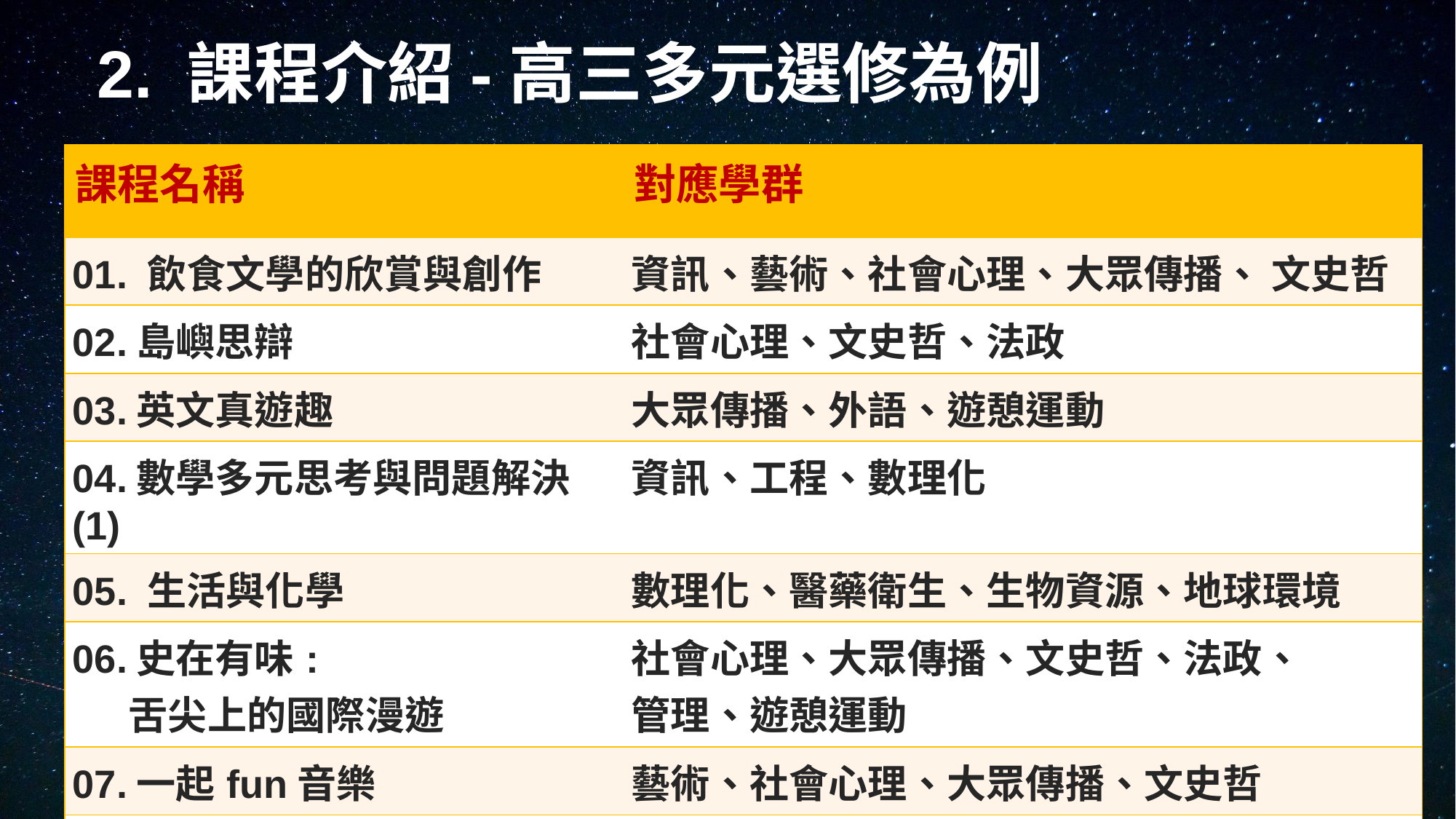

# 2. 課程介紹-高三多元選修為例
| 課程名稱 | 對應學群 |
| --- | --- |
| 01. 飲食文學的欣賞與創作 | 資訊、藝術、社會心理、大眾傳播、 文史哲 |
| 02.島嶼思辯 | 社會心理、文史哲、法政 |
| 03.英文真遊趣 | 大眾傳播、外語、遊憩運動 |
| 04.數學多元思考與問題解決(1) | 資訊、工程、數理化 |
| 05. 生活與化學 | 數理化、醫藥衛生、生物資源、地球環境 |
| 06.史在有味: 舌尖上的國際漫遊 | 社會心理、大眾傳播、文史哲、法政、 管理、遊憩運動 |
| 07.一起fun音樂 | 藝術、社會心理、大眾傳播、文史哲 |
| 08.瑜珈串聯練習與 印度脈輪哲學觀 | 大眾傳播、遊憩運動 |